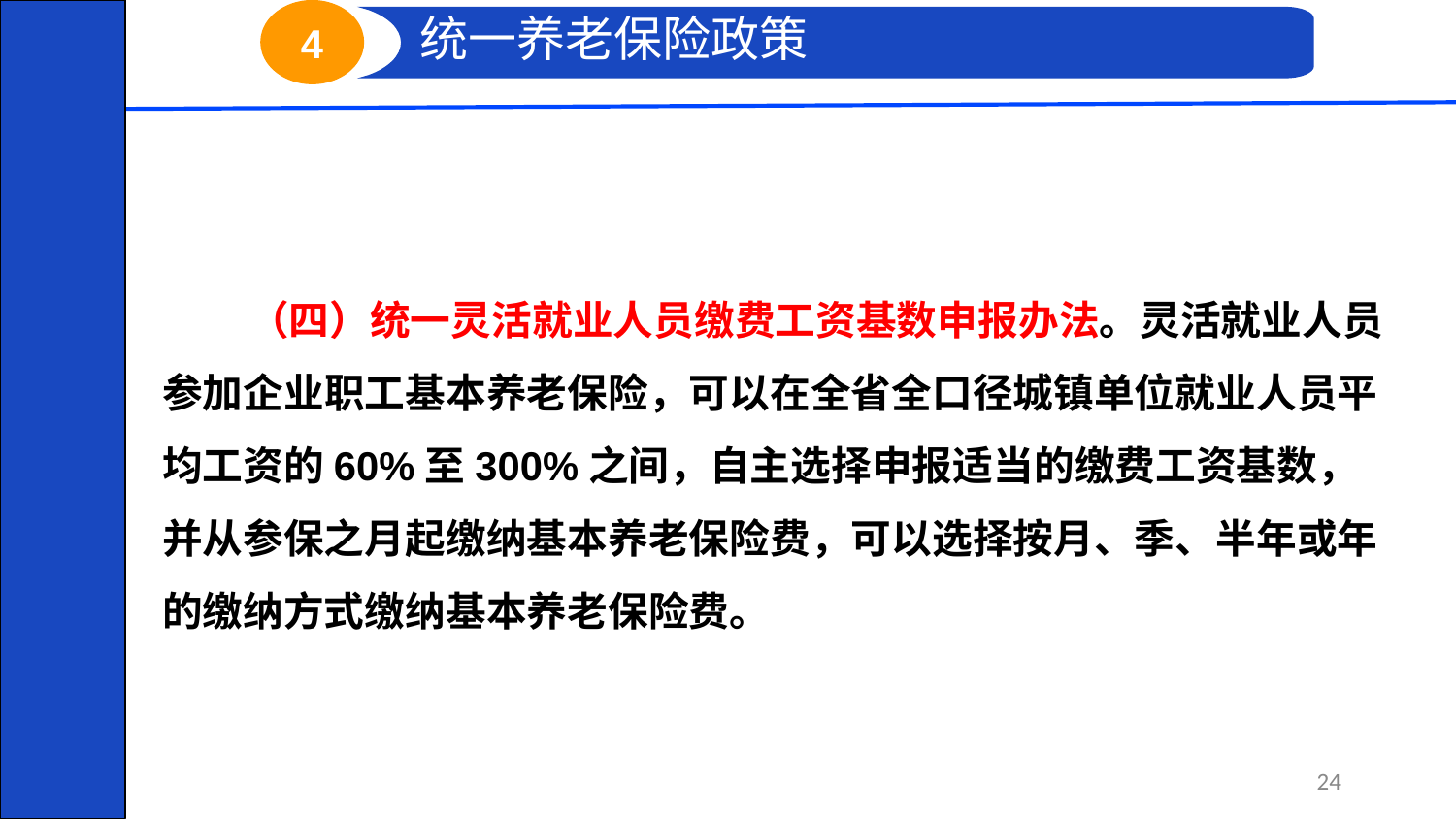

南  国 家 税 务 局                                                                                                                                                                                                 HE NAN PROVINCIAL OFFICE,SAT
4

  统一养老保险政策

（四）统一灵活就业人员缴费工资基数申报办法。灵活就业人员参加企业职工基本养老保险，可以在全省全口径城镇单位就业人员平均工资的60%至300%之间，自主选择申报适当的缴费工资基数，并从参保之月起缴纳基本养老保险费，可以选择按月、季、半年或年的缴纳方式缴纳基本养老保险费。

24
*